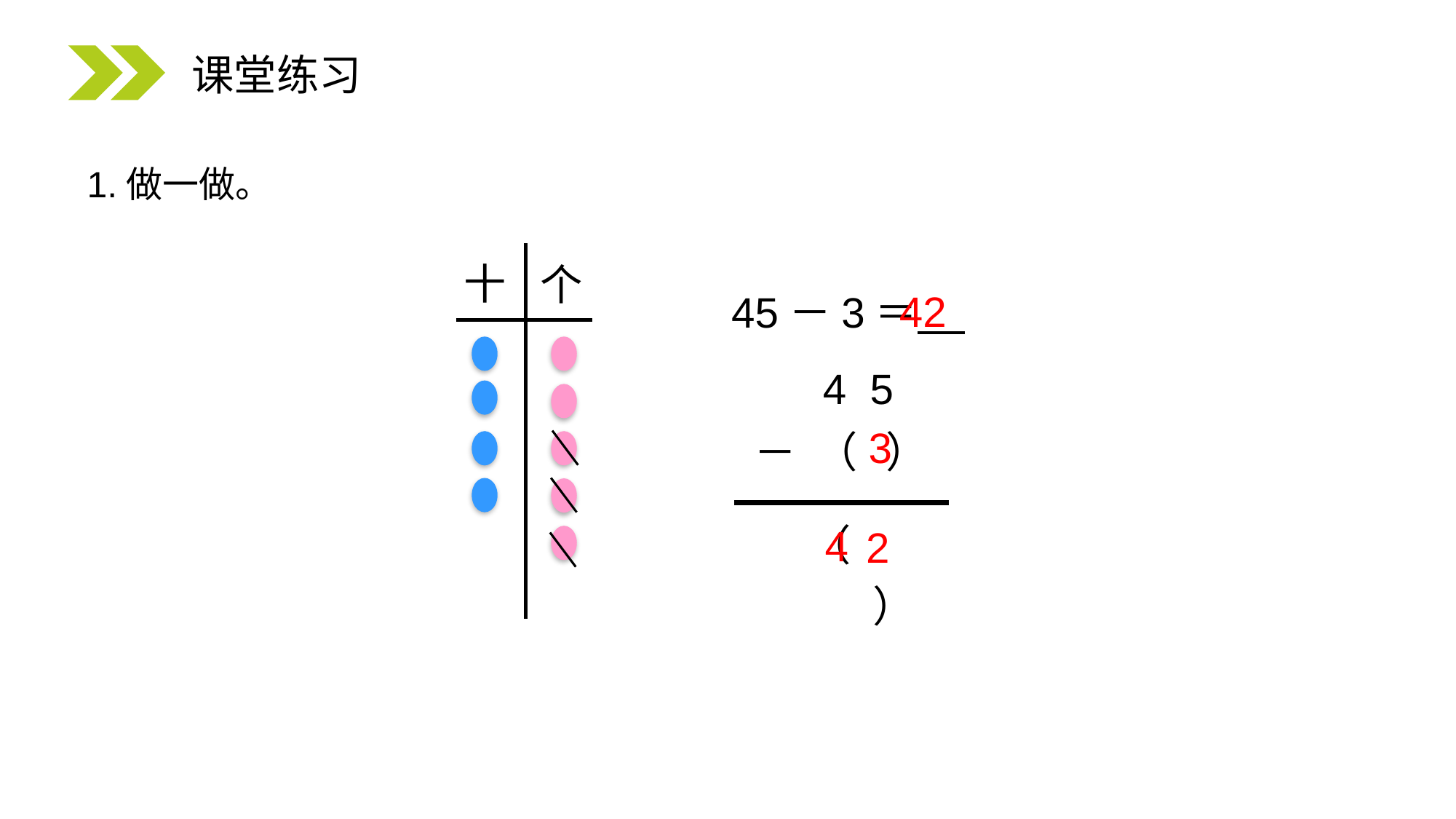

课堂练习
1.做一做。
十
个
42
45－3＝

4  5
－  （   ）
（        ）

3

4
2